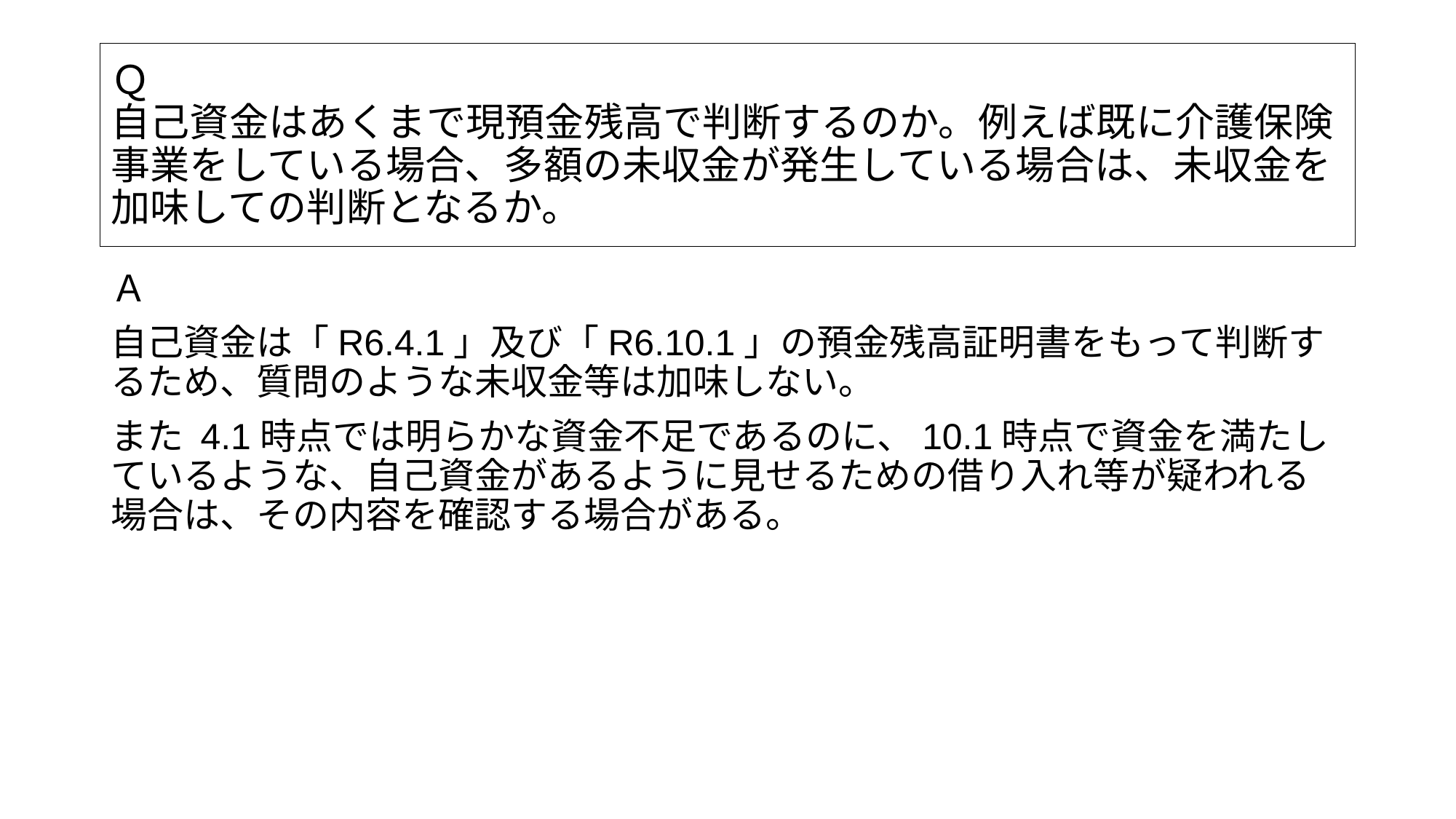

# Ｑ 自己資金はあくまで現預金残高で判断するのか。例えば既に介護保険事業をしている場合、多額の未収金が発生している場合は、未収金を加味しての判断となるか。
Ａ
自己資金は「R6.4.1」及び「R6.10.1」の預金残高証明書をもって判断するため、質問のような未収金等は加味しない。
また 4.1時点では明らかな資金不足であるのに、10.1時点で資金を満たしているような、自己資金があるように見せるための借り入れ等が疑われる場合は、その内容を確認する場合がある。